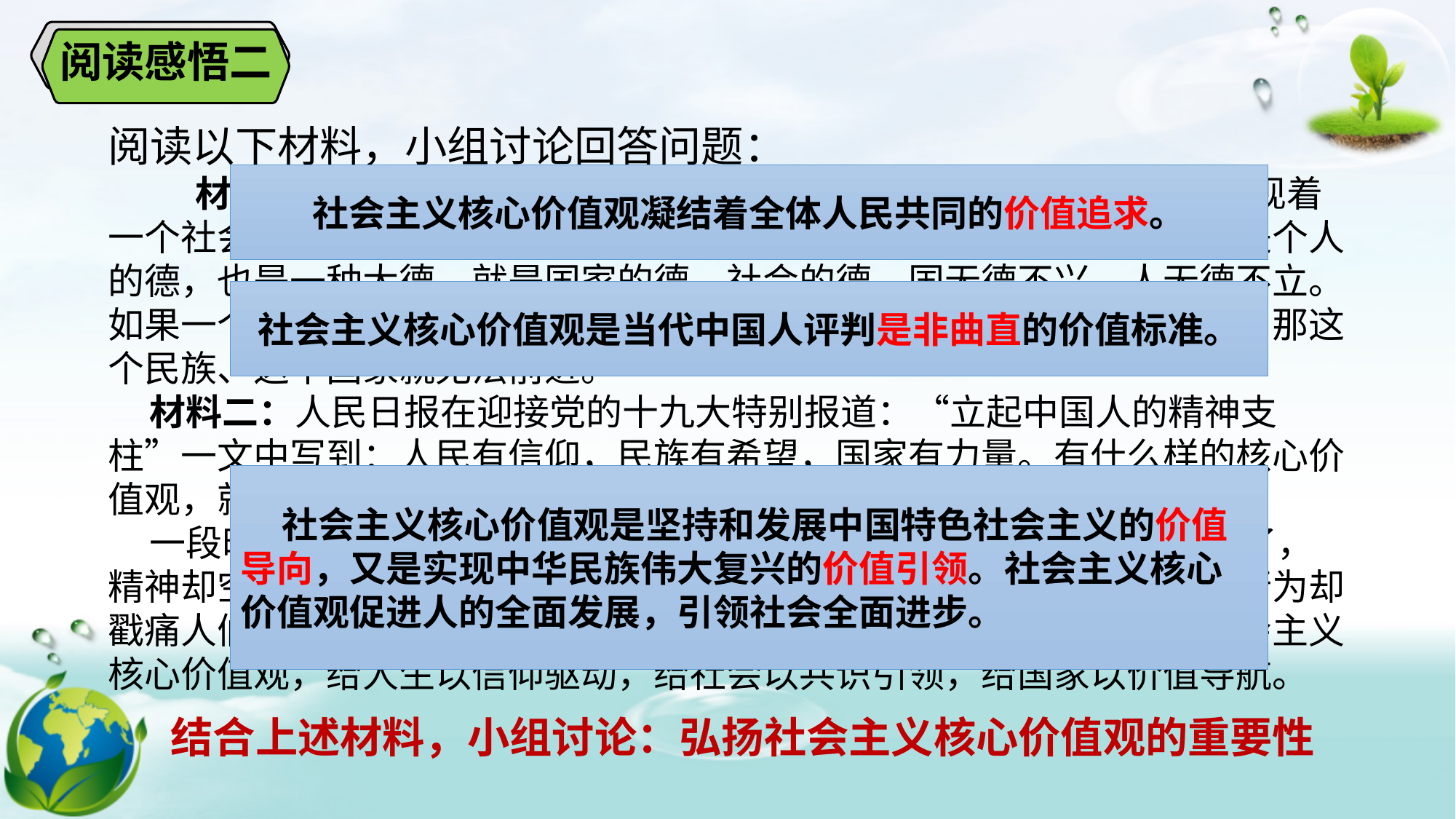

阅读感悟二
教学目标
阅读以下材料，小组讨论回答问题：
             材料一：核心价值观，承载着一个民族、一个国家的精神追求，体现着一个社会评判是非曲直的价值标准。核心价值观，其实就是一种德，既是个人的德，也是一种大德，就是国家的德、社会的德。国无德不兴，人无德不立。如果一个民族、一个国家没有共同的核心价值观，莫衷一是，行无依归，那这个民族、这个国家就无法前进。
    材料二：人民日报在迎接党的十九大特别报道：“立起中国人的精神支柱”一文中写到：人民有信仰，民族有希望，国家有力量。有什么样的核心价值观，就有什么样的公民、社会和国家。
    一段时间以来，我们面临着严峻的价值观失守的尴尬现状：物质丰盈了，精神却空虚了，思想也迷茫了；国际上，中国人有钱了，国人的不文明行为却戳痛人们的神经……面对一系列问题，我们亟须在全社会培育和践行社会主义核心价值观，给人生以信仰驱动，给社会以共识引领，给国家以价值导航。

社会主义核心价值观凝结着全体人民共同的价值追求。
社会主义核心价值观是当代中国人评判是非曲直的价值标准。
    社会主义核心价值观是坚持和发展中国特色社会主义的价值导向，又是实现中华民族伟大复兴的价值引领。社会主义核心价值观促进人的全面发展，引领社会全面进步。
结合上述材料，小组讨论：弘扬社会主义核心价值观的重要性